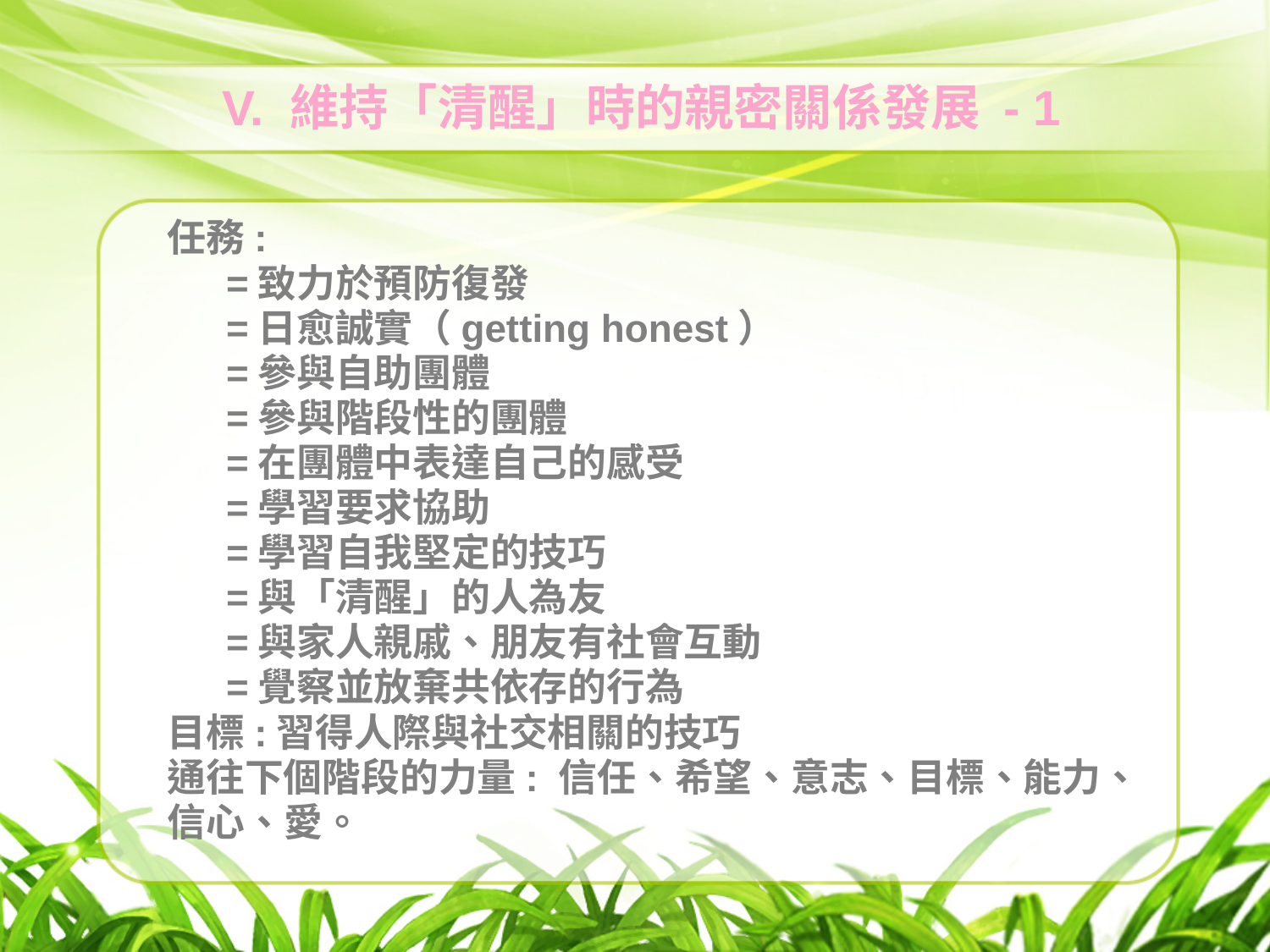

# V. 維持「清醒」時的親密關係發展 - 1
任務:
	 =致力於預防復發
	 =日愈誠實（getting honest）
	 =參與自助團體
	 =參與階段性的團體
	 =在團體中表達自己的感受
	 =學習要求協助
	 =學習自我堅定的技巧
	 =與「清醒」的人為友
	 =與家人親戚、朋友有社會互動
	 =覺察並放棄共依存的行為
目標:習得人際與社交相關的技巧
通往下個階段的力量: 信任、希望、意志、目標、能力、
信心、愛。